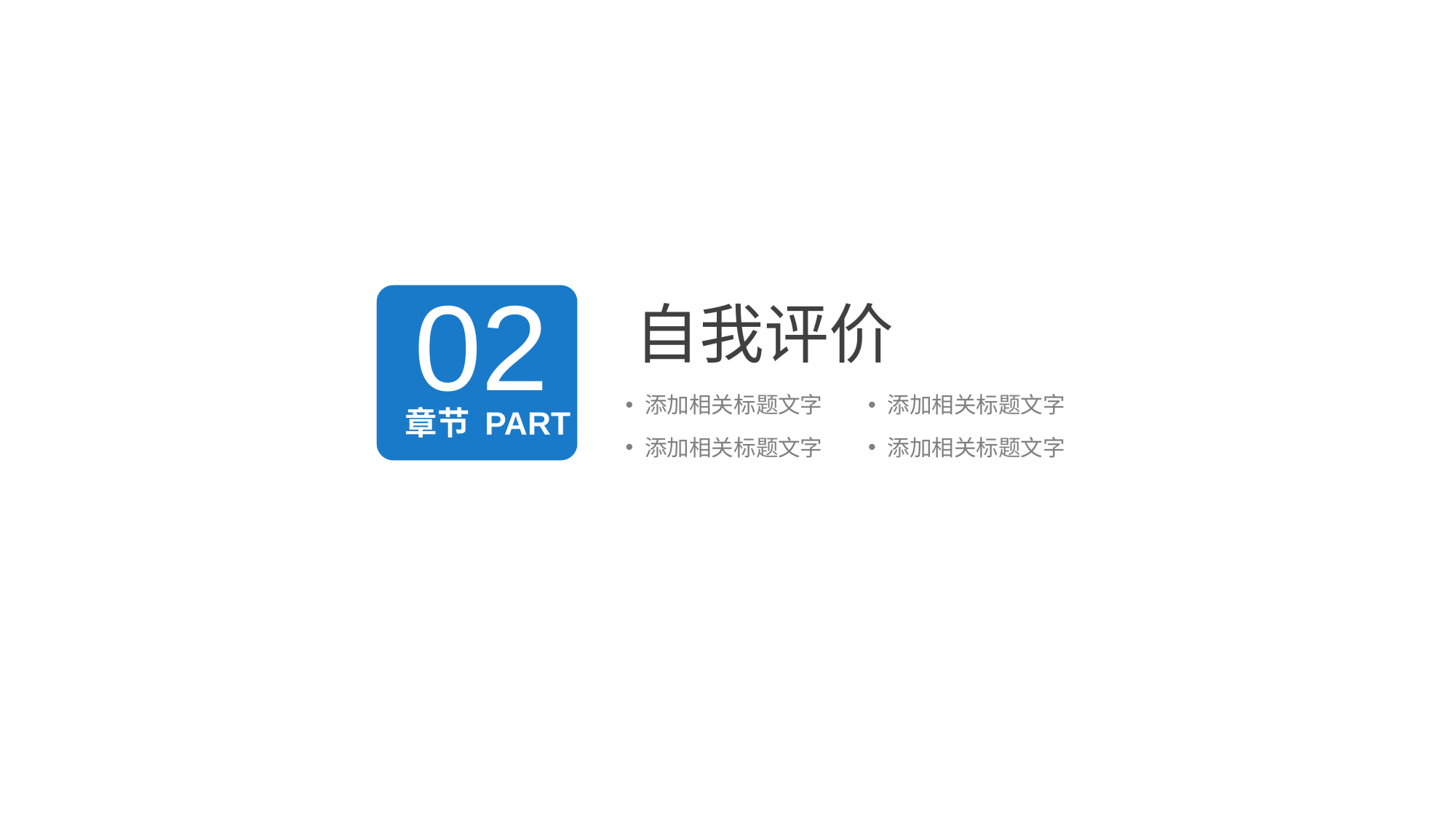

02

章节 PART
自我评价
添加相关标题文字
添加相关标题文字
添加相关标题文字
添加相关标题文字